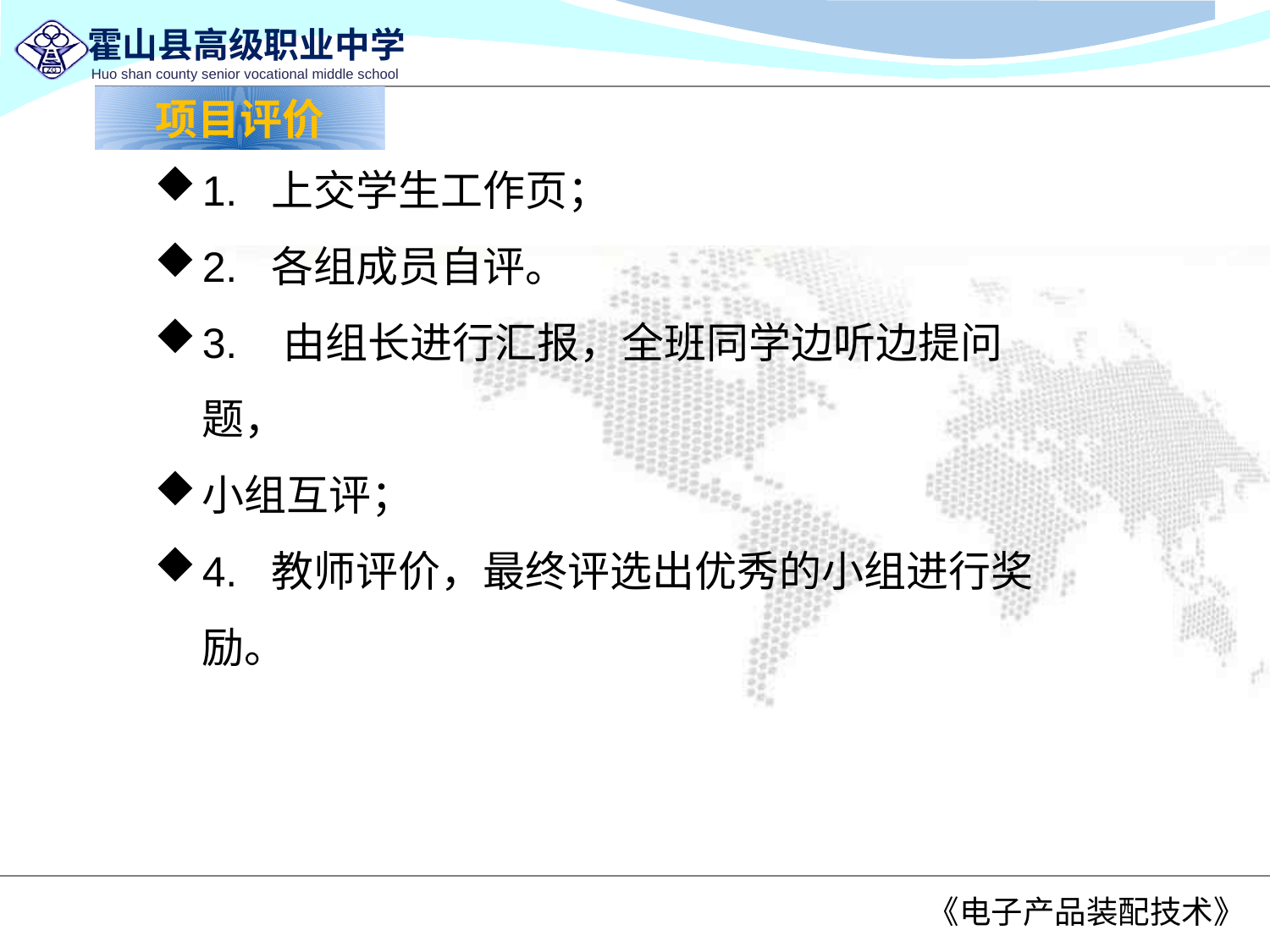

项目评价

1.  上交学生工作页；
2.  各组成员自评。
3.   由组长进行汇报，全班同学边听边提问题，
小组互评；
4.  教师评价，最终评选出优秀的小组进行奖励。